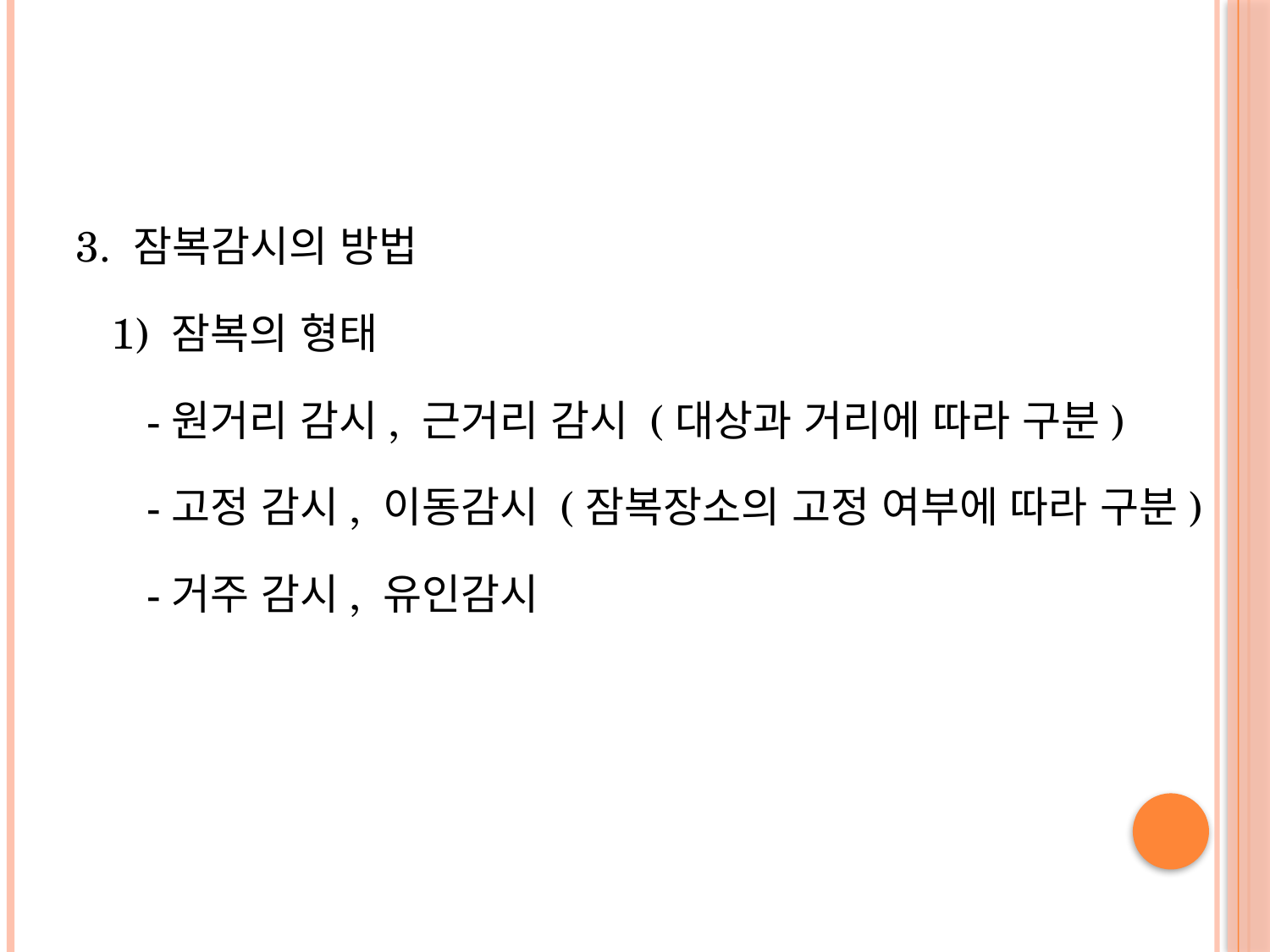

#
3. 잠복감시의 방법
   1) 잠복의 형태
      -원거리 감시, 근거리 감시 (대상과 거리에 따라 구분)
      -고정 감시, 이동감시 (잠복장소의 고정 여부에 따라 구분)
      -거주 감시, 유인감시